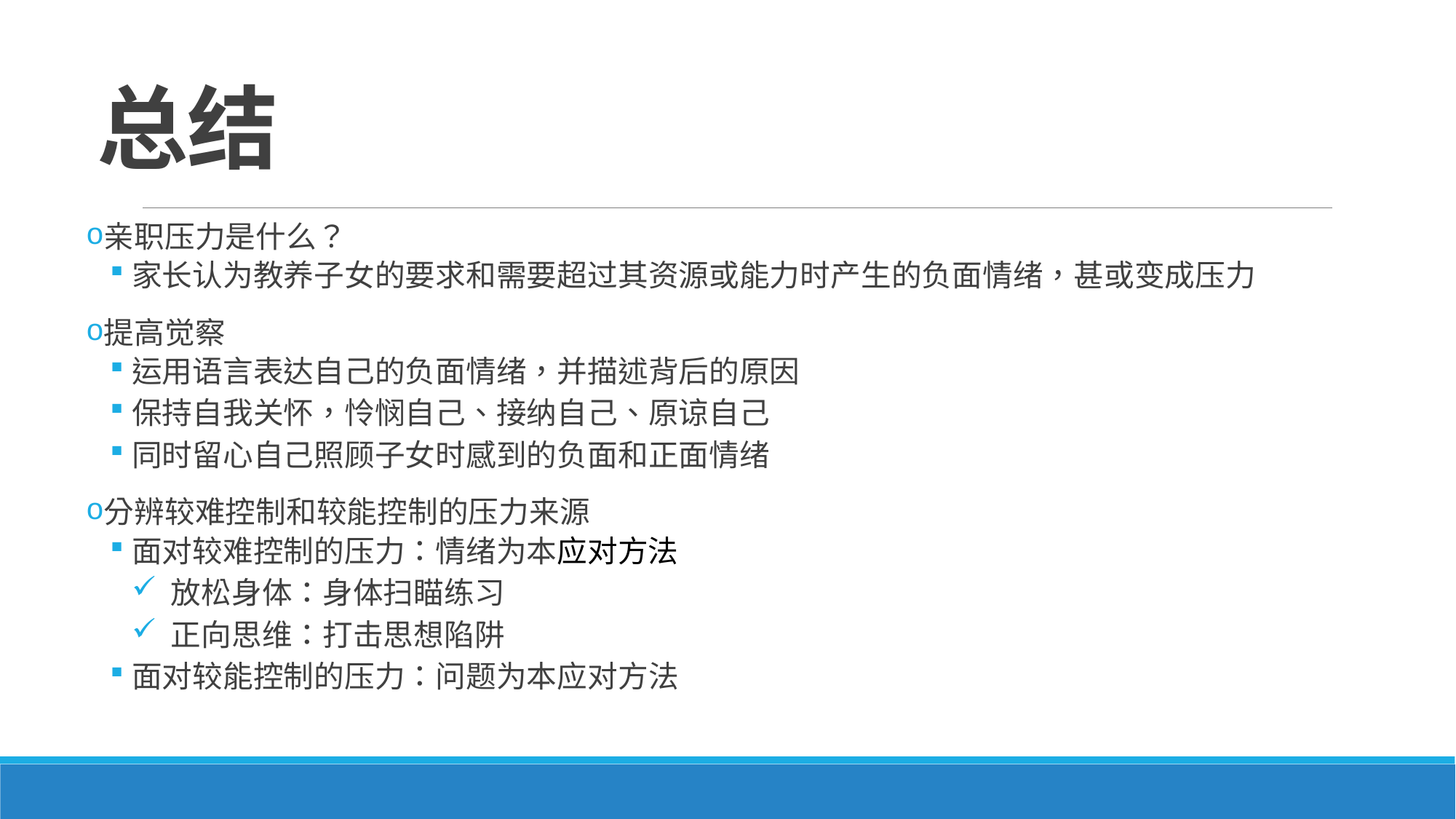

# 总结
亲职压力是什么？
家长认为教养子女的要求和需要超过其资源或能力时产生的负面情绪，甚或变成压力
提高觉察
运用语言表达自己的负面情绪，并描述背后的原因
保持自我关怀，怜悯自己、接纳自己、原谅自己
同时留心自己照顾子女时感到的负面和正面情绪
分辨较难控制和较能控制的压力来源
面对较难控制的压力：情绪为本应对方法
 放松身体：身体扫瞄练习
 正向思维：打击思想陷阱
面对较能控制的压力：问题为本应对方法